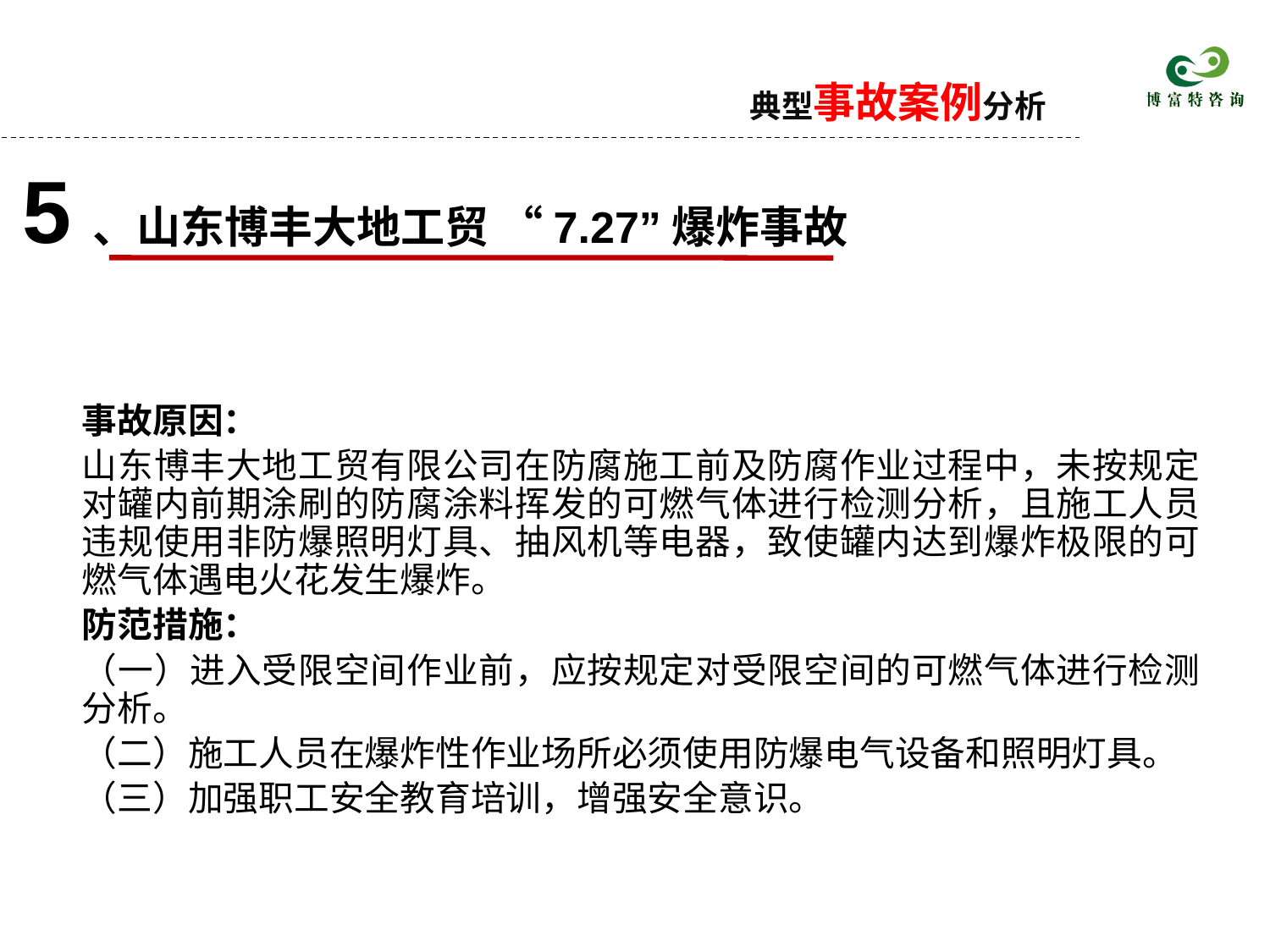

5、山东博丰大地工贸 “7.27”爆炸事故
事故原因：
山东博丰大地工贸有限公司在防腐施工前及防腐作业过程中，未按规定对罐内前期涂刷的防腐涂料挥发的可燃气体进行检测分析，且施工人员违规使用非防爆照明灯具、抽风机等电器，致使罐内达到爆炸极限的可燃气体遇电火花发生爆炸。
防范措施：
（一）进入受限空间作业前，应按规定对受限空间的可燃气体进行检测分析。
（二）施工人员在爆炸性作业场所必须使用防爆电气设备和照明灯具。
（三）加强职工安全教育培训，增强安全意识。